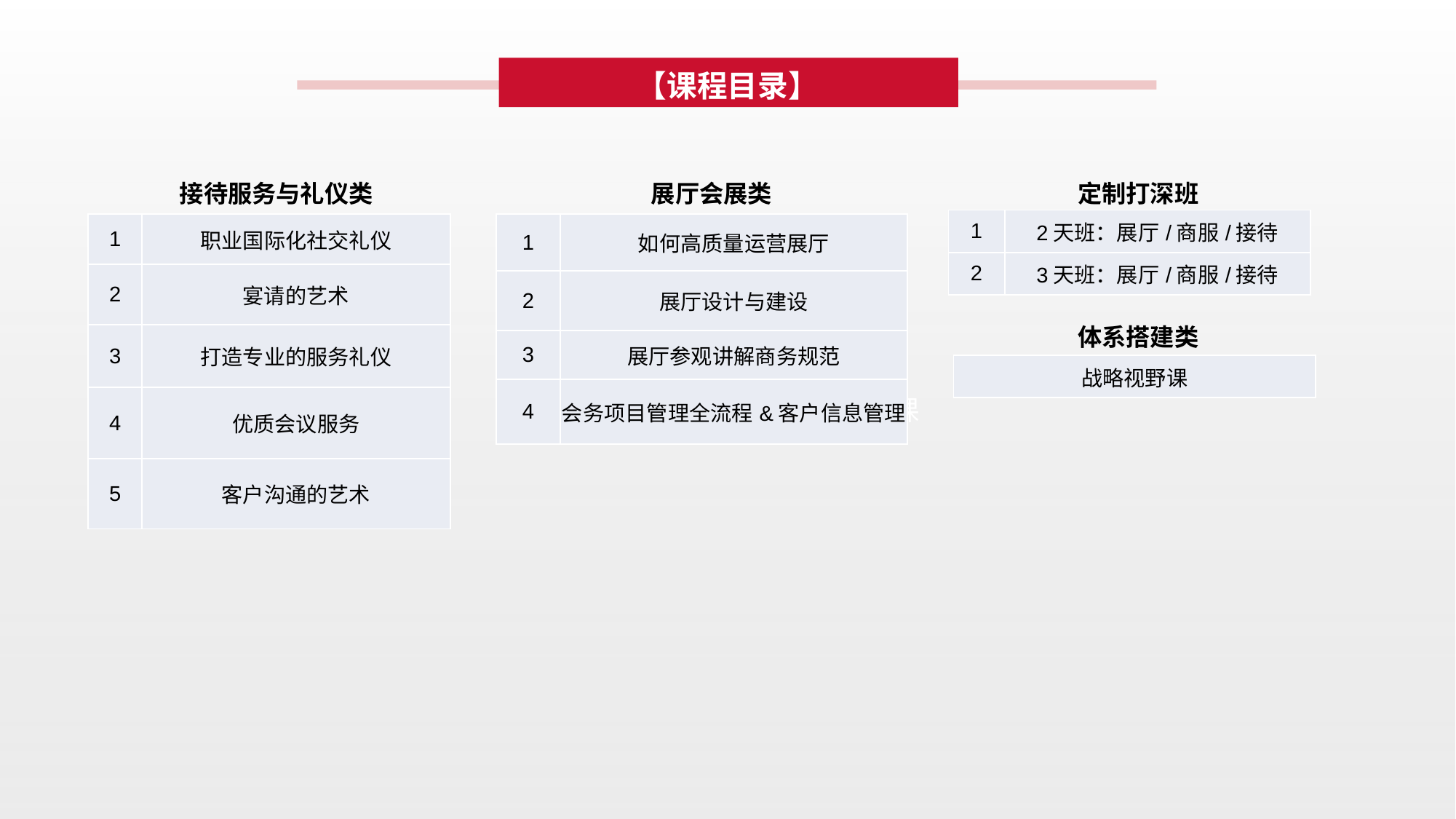

体系搭建类 课程名称 战略视野课

【课程目录】

接待服务与礼仪类
展厅会展类
定制打深班
| 1 | 2天班：展厅/商服/接待 |
| --- | --- |
| 2 | 3天班：展厅/商服/接待 |
| 1 | 职业国际化社交礼仪 |
| --- | --- |
| 2 | 宴请的艺术 |
| 3 | 打造专业的服务礼仪 |
| 4 | 优质会议服务 |
| 5 | 客户沟通的艺术 |
| 1 | 如何高质量运营展厅 |
| --- | --- |
| 2 | 展厅设计与建设 |
| 3 | 展厅参观讲解商务规范 |
| 4 | 会务项目管理全流程&客户信息管理 |
体系搭建类
| 战略视野课 |
| --- |